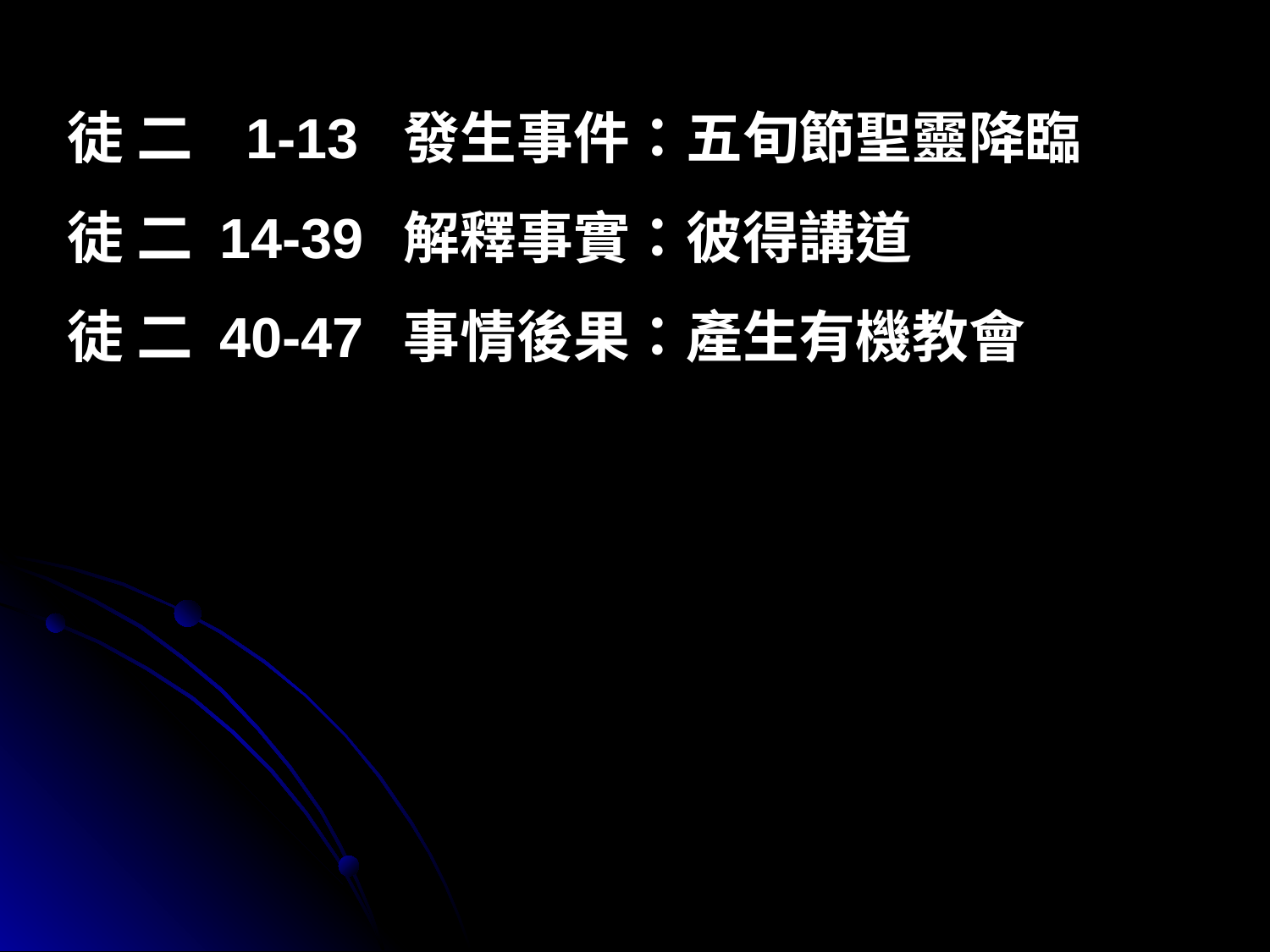

徒 二   1-13	發生事件：五旬節聖靈降臨
徒 二 14-39	解釋事實：彼得講道
徒 二 40-47	事情後果：產生有機教會